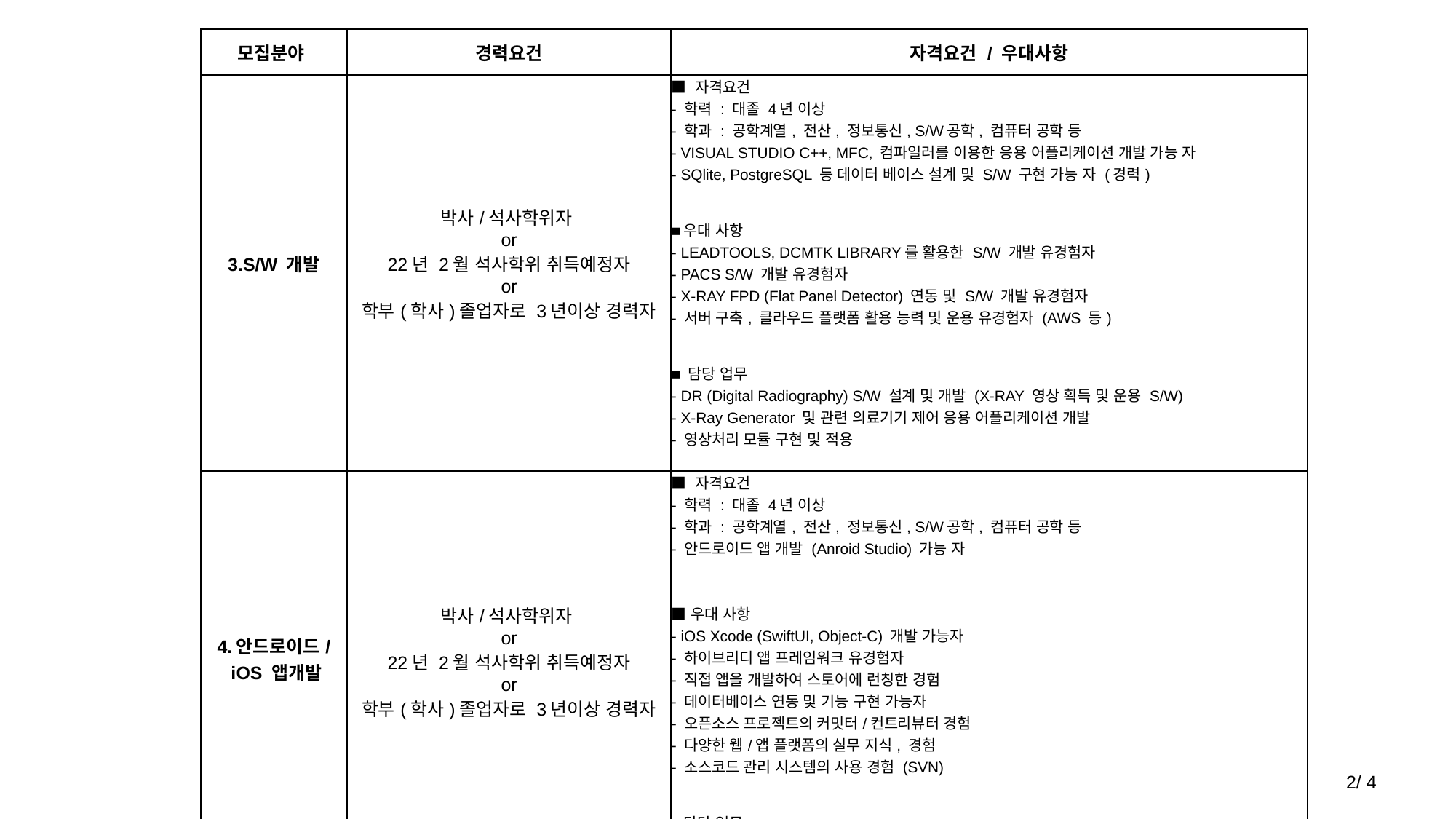

| 모집분야 | 경력요건 | 자격요건 / 우대사항 |
| --- | --- | --- |
| 3.S/W 개발 | 박사/석사학위자 or 22년 2월 석사학위 취득예정자 or 학부(학사)졸업자로 3년이상 경력자 | ■ 자격요건 - 학력 : 대졸 4년 이상 - 학과 : 공학계열, 전산, 정보통신, S/W공학, 컴퓨터 공학 등 - VISUAL STUDIO C++, MFC, 컴파일러를 이용한 응용 어플리케이션 개발 가능 자 - SQlite, PostgreSQL 등 데이터 베이스 설계 및 S/W 구현 가능 자 (경력) ■우대 사항 - LEADTOOLS, DCMTK LIBRARY를 활용한 S/W 개발 유경험자 - PACS S/W 개발 유경험자 - X-RAY FPD (Flat Panel Detector) 연동 및 S/W 개발 유경험자 - 서버 구축, 클라우드 플랫폼 활용 능력 및 운용 유경험자 (AWS 등) ■ 담당 업무 - DR (Digital Radiography) S/W 설계 및 개발 (X-RAY 영상 획득 및 운용 S/W) - X-Ray Generator 및 관련 의료기기 제어 응용 어플리케이션 개발 - 영상처리 모듈 구현 및 적용 |
| 4.안드로이드/ iOS 앱개발 | 박사/석사학위자 or 22년 2월 석사학위 취득예정자 or 학부(학사)졸업자로 3년이상 경력자 | ■ 자격요건 - 학력 : 대졸 4년 이상 - 학과 : 공학계열, 전산, 정보통신, S/W공학, 컴퓨터 공학 등 - 안드로이드 앱 개발 (Anroid Studio) 가능 자 ■ 우대 사항 - iOS Xcode (SwiftUI, Object-C) 개발 가능자 - 하이브리디 앱 프레임워크 유경험자 - 직접 앱을 개발하여 스토어에 런칭한 경험 - 데이터베이스 연동 및 기능 구현 가능자 - 오픈소스 프로젝트의 커밋터/컨트리뷰터 경험 - 다양한 웹/앱 플랫폼의 실무 지식, 경험 - 소스코드 관리 시스템의 사용 경험 (SVN) ■담당 업무 - DR (Digital Radiography) System용 모바일 앱 개발 (X-Ray 장비와 스마트 디바이스 연동) |
2/ 4